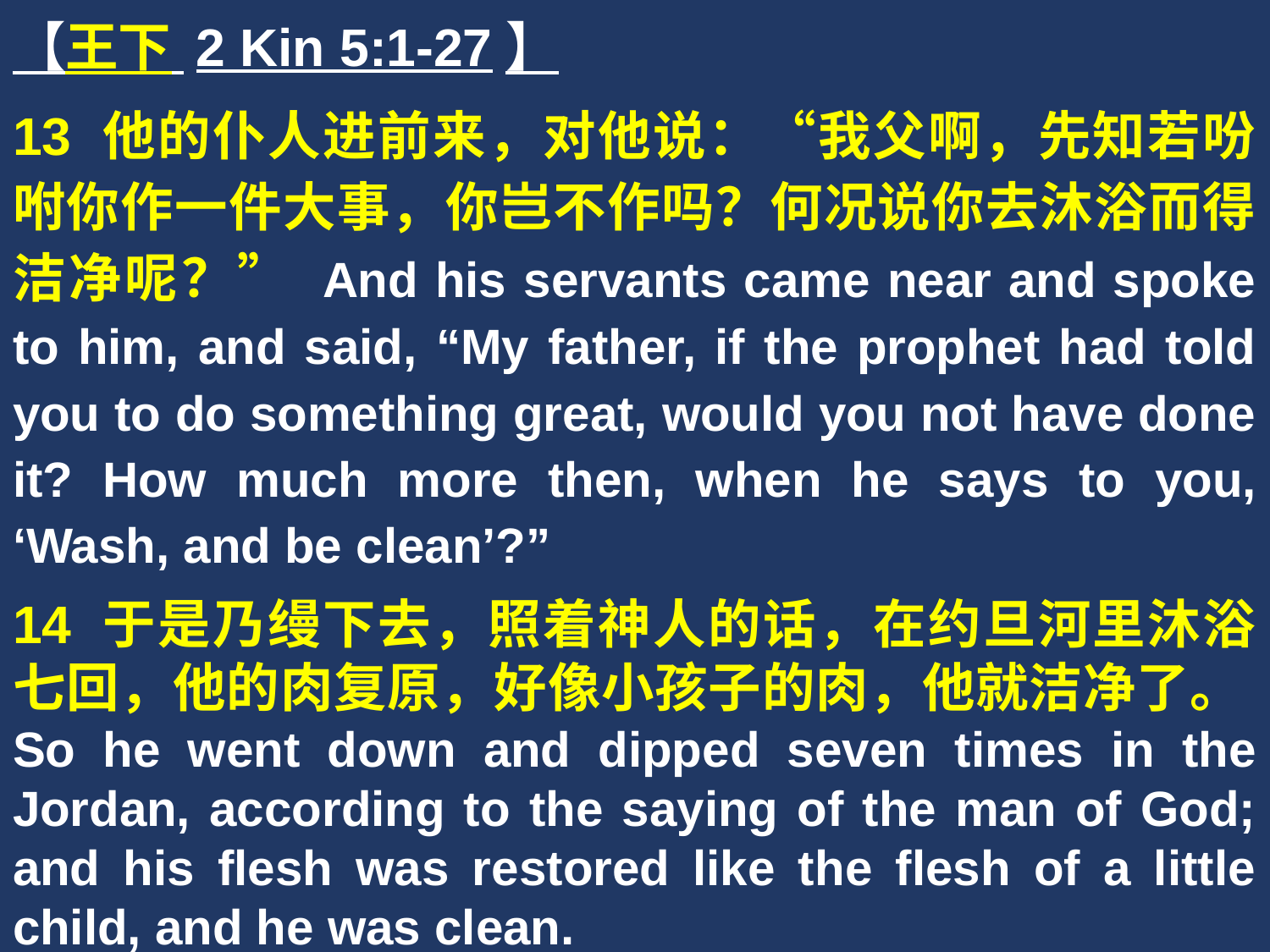

【王下 2 Kin 5:1-27】
13 他的仆人进前来，对他说：“我父啊，先知若吩咐你作一件大事，你岂不作吗？何况说你去沐浴而得洁净呢？” And his servants came near and spoke to him, and said, “My father, if the prophet had told you to do something great, would you not have done it? How much more then, when he says to you, ‘Wash, and be clean’?”
14 于是乃缦下去，照着神人的话，在约旦河里沐浴七回，他的肉复原，好像小孩子的肉，他就洁净了。So he went down and dipped seven times in the Jordan, according to the saying of the man of God; and his flesh was restored like the flesh of a little child, and he was clean.